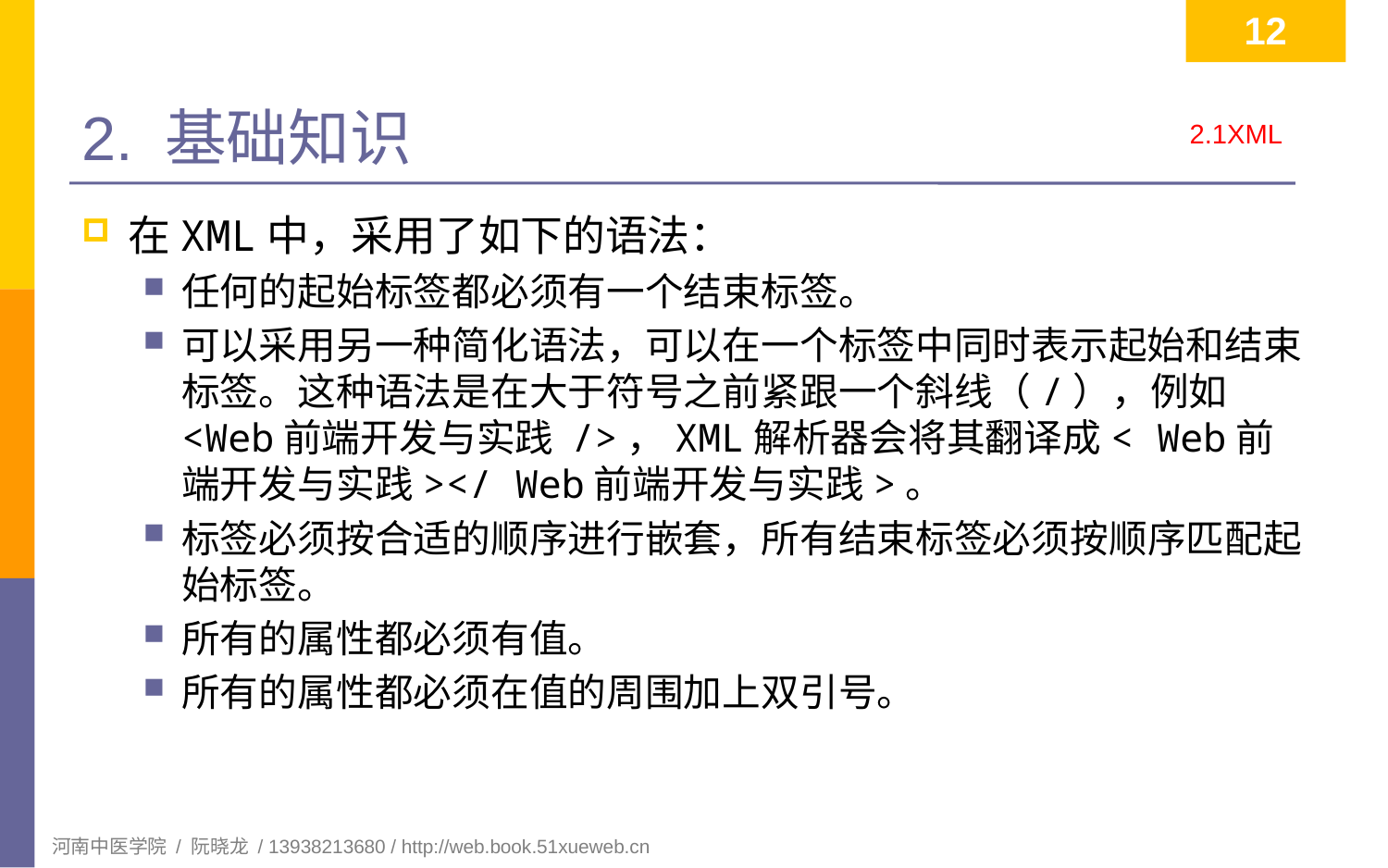

12
# 2. 基础知识
2.1XML
在XML中，采用了如下的语法：
任何的起始标签都必须有一个结束标签。
可以采用另一种简化语法，可以在一个标签中同时表示起始和结束标签。这种语法是在大于符号之前紧跟一个斜线（/），例如<Web前端开发与实践 />，XML解析器会将其翻译成< Web前端开发与实践></ Web前端开发与实践>。
标签必须按合适的顺序进行嵌套，所有结束标签必须按顺序匹配起始标签。
所有的属性都必须有值。
所有的属性都必须在值的周围加上双引号。